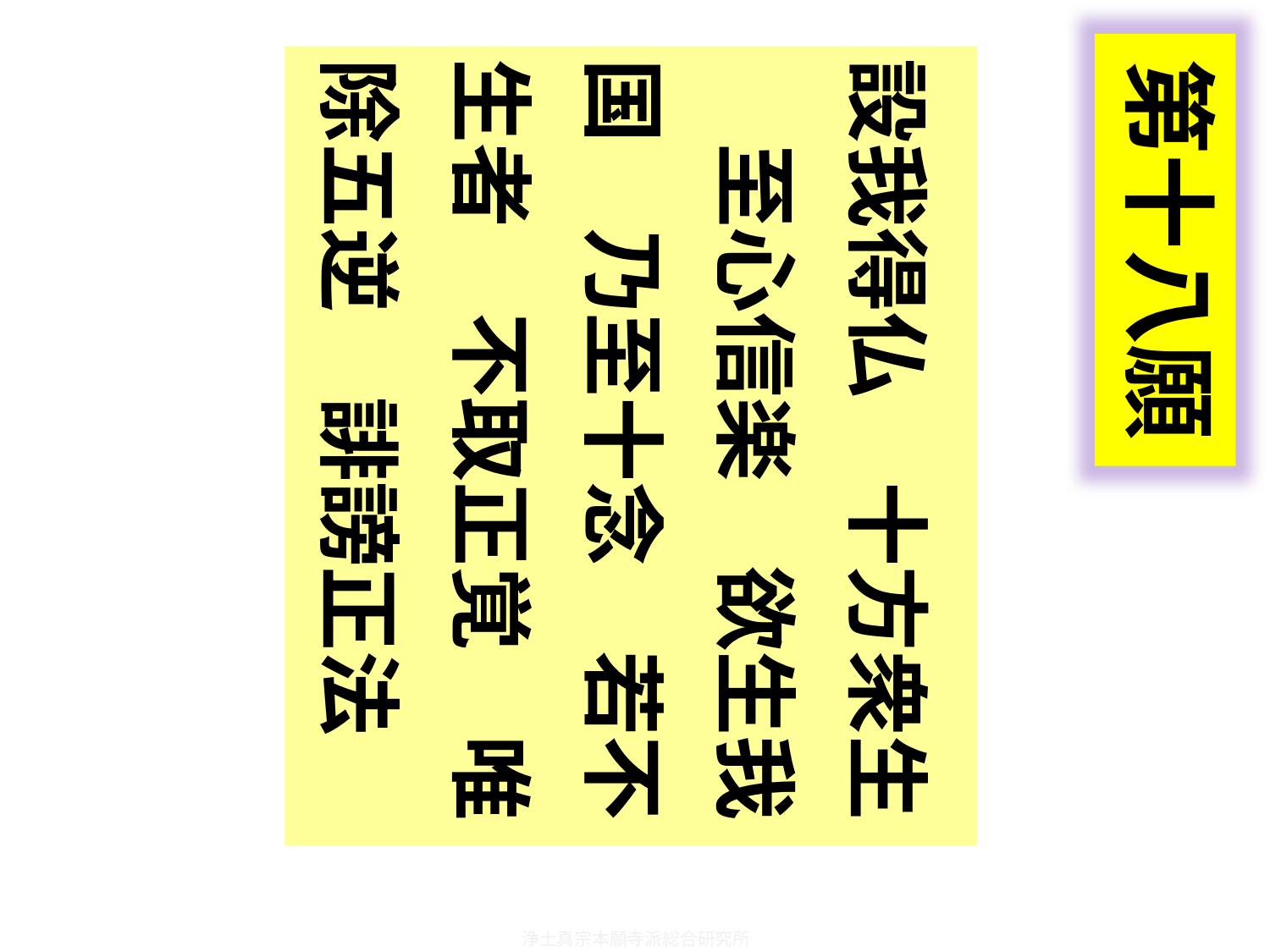

第十八願
設我得仏　十方衆生　至心信楽　欲生我国　乃至十念　若不生者　不取正覚　唯除五逆　誹謗正法